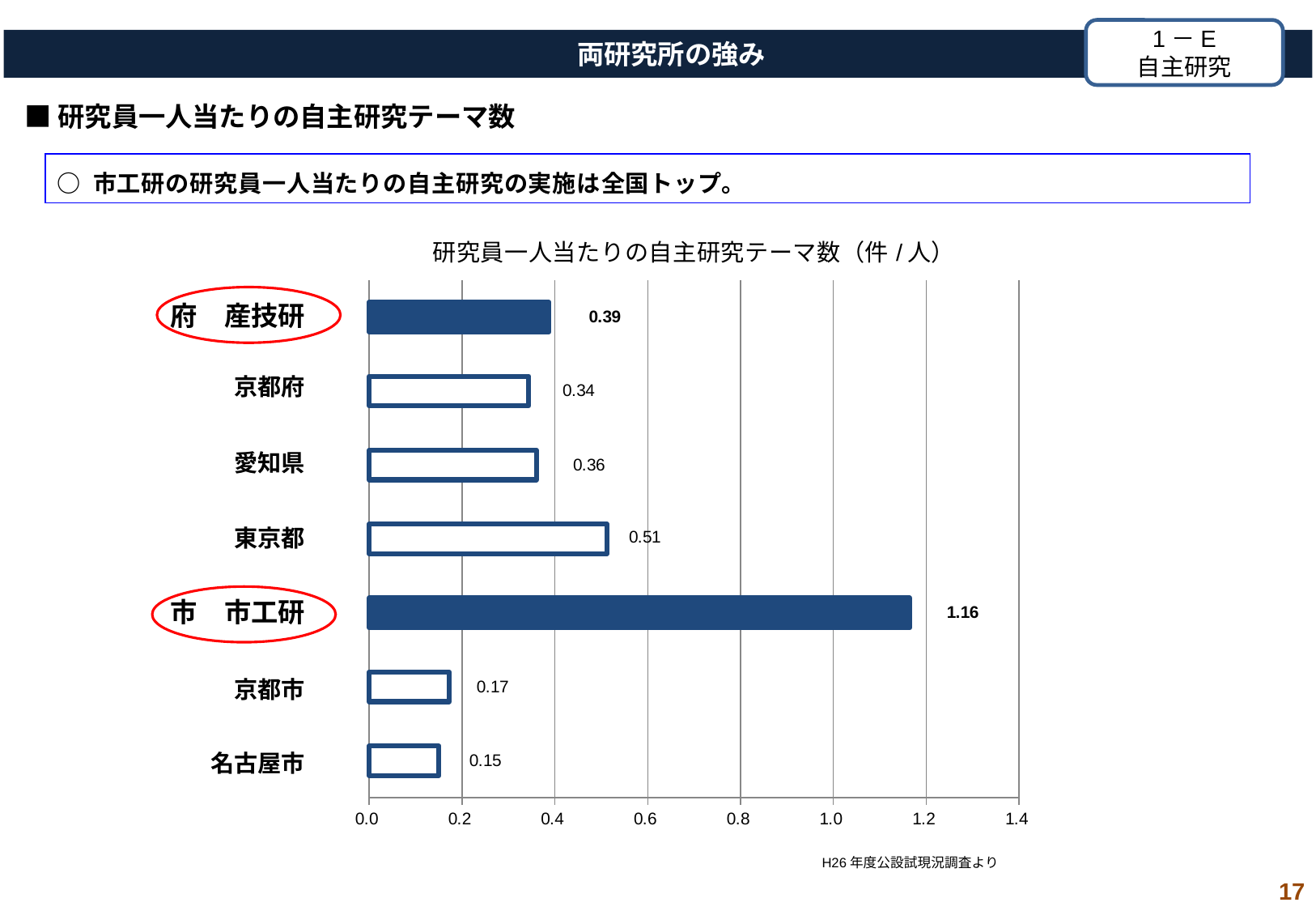

1－E
自主研究
　両研究所の強み
■研究員一人当たりの自主研究テーマ数
○ 市工研の研究員一人当たりの自主研究の実施は全国トップ。

### Chart: 研究員一人当たりの自主研究テーマ数（件/人）

| Category | 研究員一人当たりの自主研究テーマ数（件/人） |
|---|---|
| 名古屋市 | 0.15 |
| 京都市 | 0.1724137931034483 |
| 市 市工研 | 1.1645569620253164 |
| 東京都 | 0.512 |
| 愛知県 | 0.3602150537634409 |
| 京都府 | 0.34375 |
| 府 産技研 | 0.3870967741935484 |
府　産技研

京都府

愛知県

東京都

市　市工研

京都市

名古屋市

H26年度公設試現況調査より
17